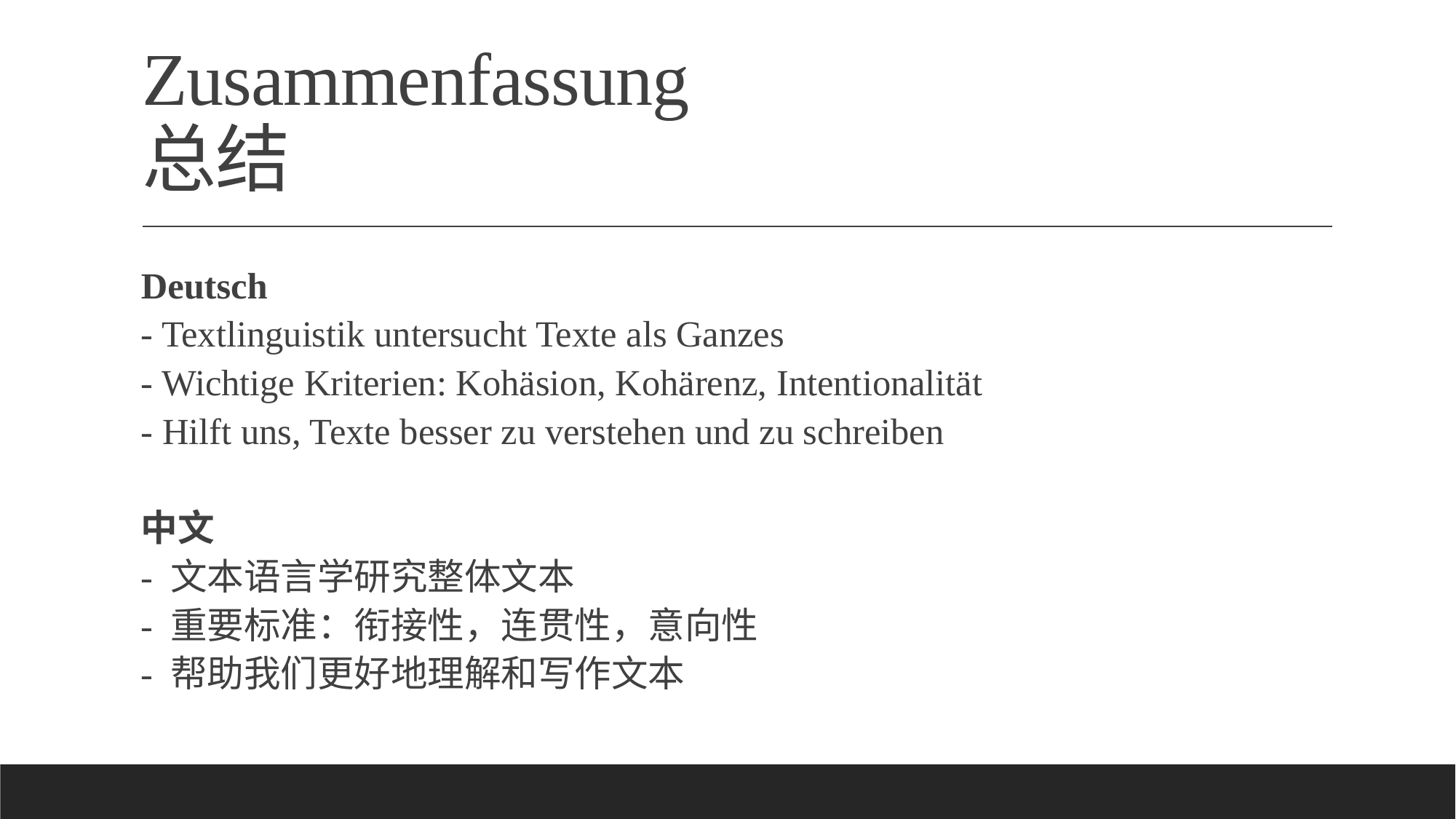

# Zusammenfassung 总结
Deutsch
- Textlinguistik untersucht Texte als Ganzes
- Wichtige Kriterien: Kohäsion, Kohärenz, Intentionalität
- Hilft uns, Texte besser zu verstehen und zu schreiben
中文
- 文本语言学研究整体文本
- 重要标准：衔接性，连贯性，意向性
- 帮助我们更好地理解和写作文本